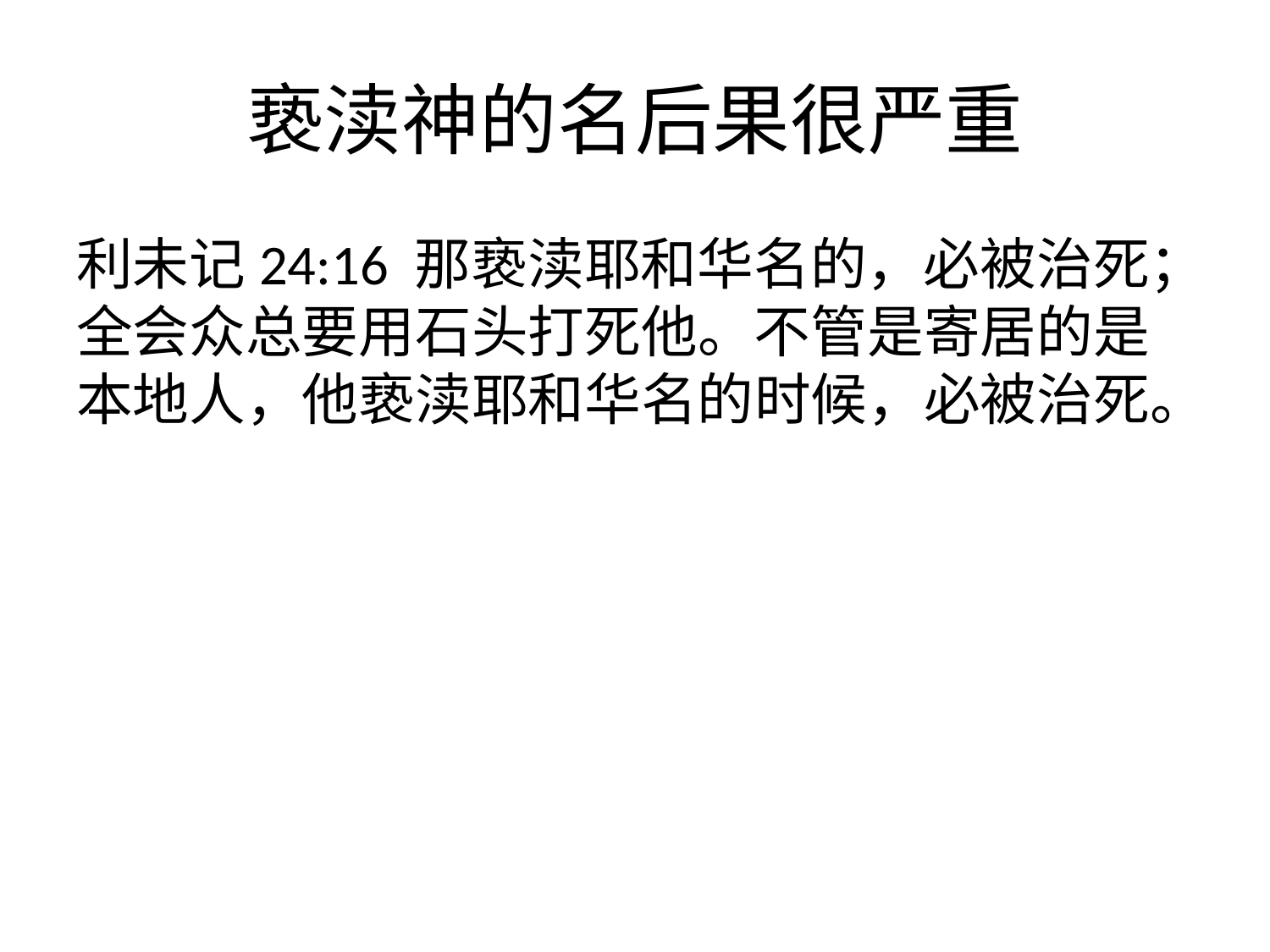

# 亵渎神的名后果很严重
利未记24:16 那亵渎耶和华名的，必被治死；全会众总要用石头打死他。不管是寄居的是本地人，他亵渎耶和华名的时候，必被治死。